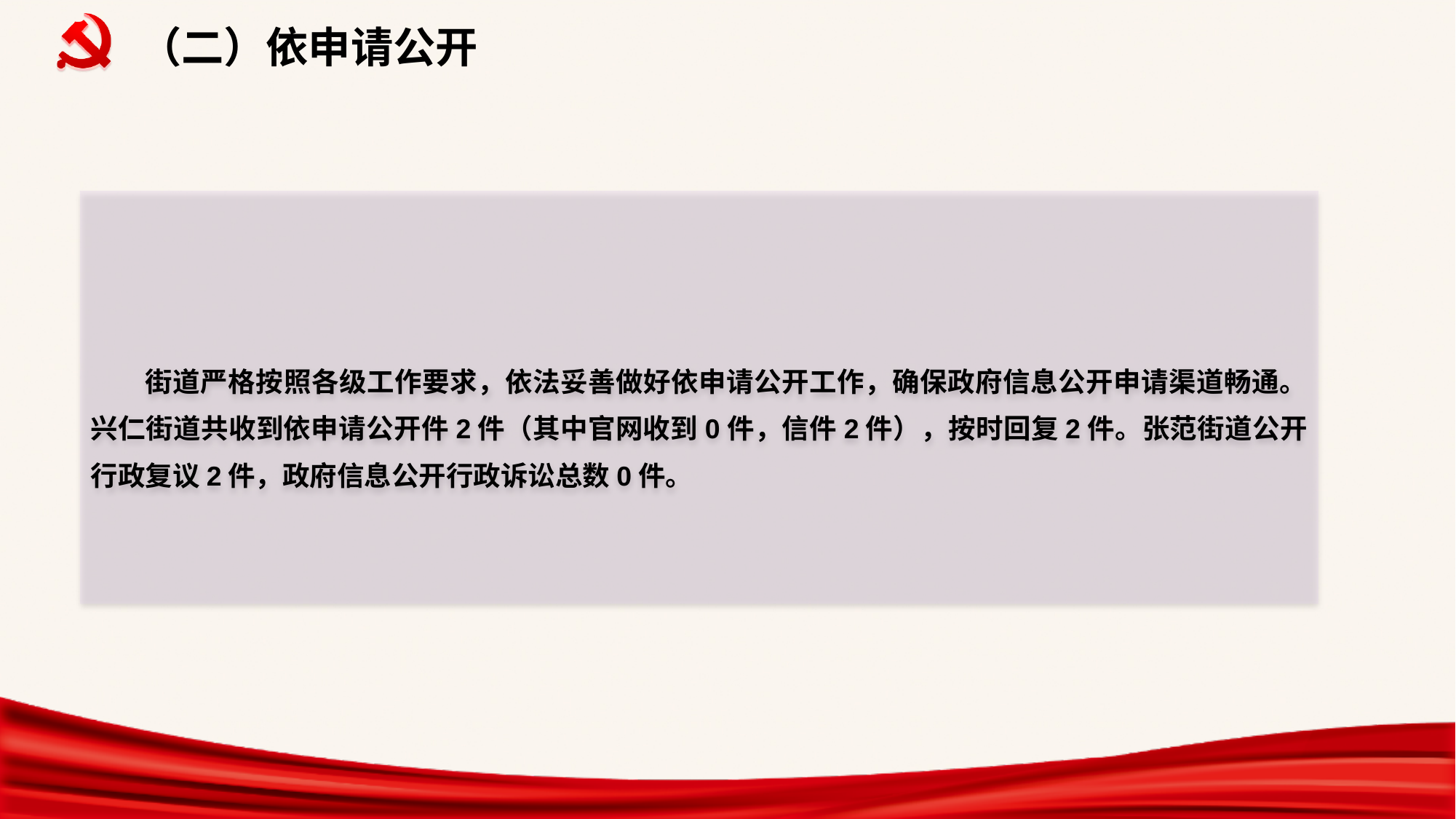

# （二）依申请公开

街道严格按照各级工作要求，依法妥善做好依申请公开工作，确保政府信息公开申请渠道畅通。兴仁街道共收到依申请公开件2件（其中官网收到0件，信件2件），按时回复2件。张范街道公开行政复议2件，政府信息公开行政诉讼总数0件。